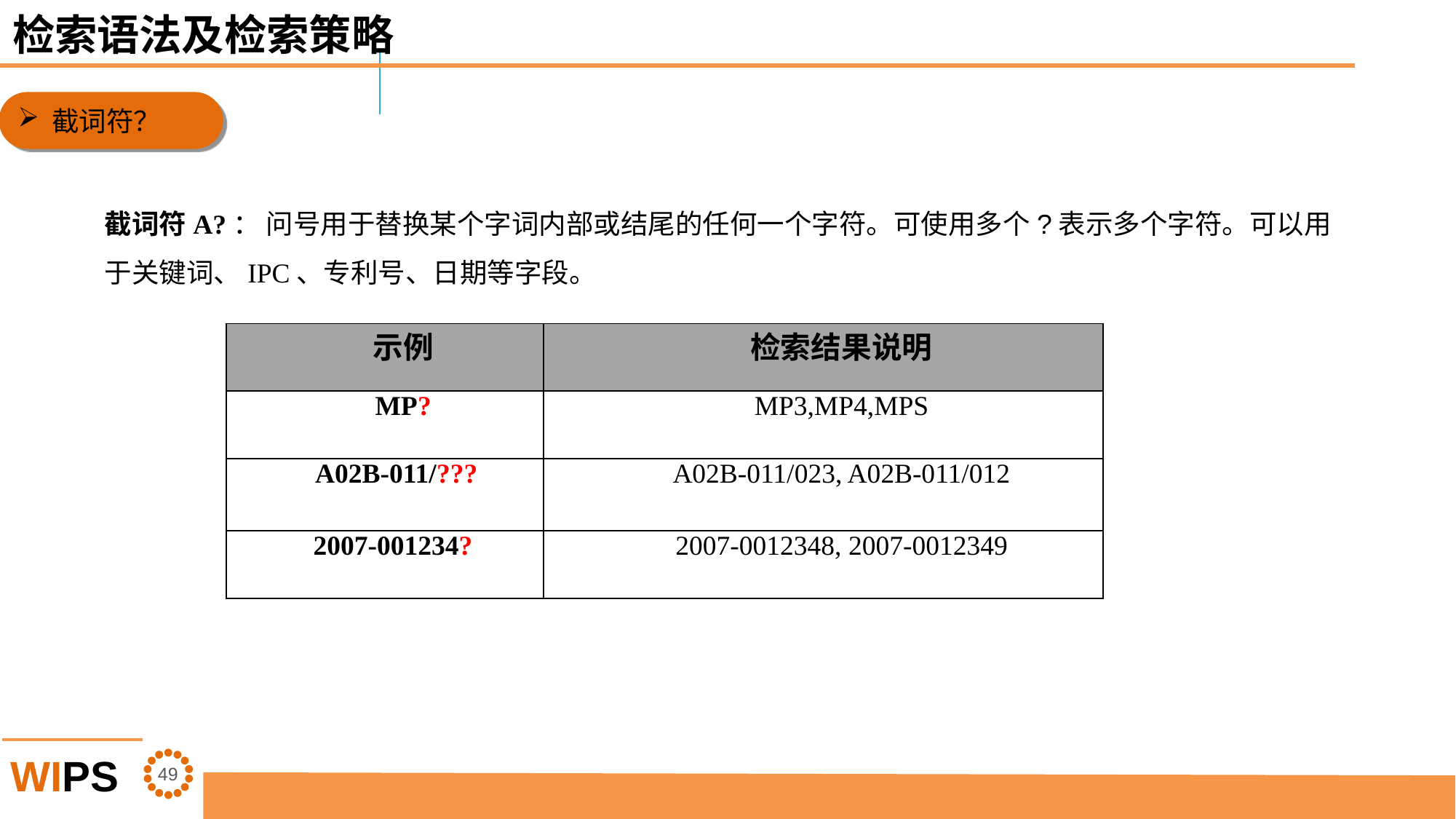

检索语法及检索策略
截词符？
截词符A?： 问号用于替换某个字词内部或结尾的任何一个字符。可使用多个?表示多个字符。可以用于关键词、IPC、专利号、日期等字段。
| 示例 | 检索结果说明 |
| --- | --- |
| MP? | MP3,MP4,MPS |
| A02B-011/??? | A02B-011/023, A02B-011/012 |
| 2007-001234? | 2007-0012348, 2007-0012349 |
49